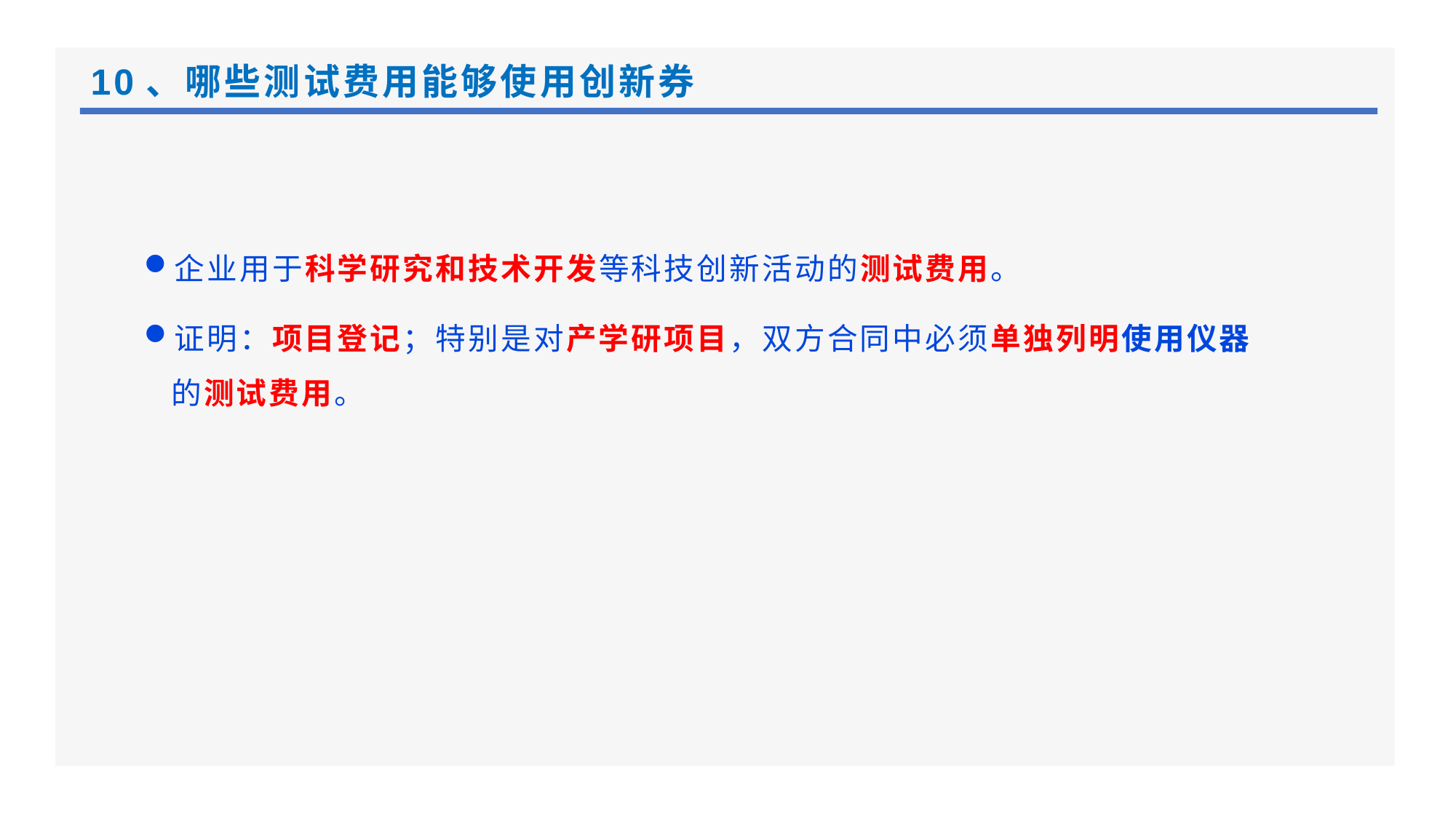

# 10、哪些测试费用能够使用创新券
企业用于科学研究和技术开发等科技创新活动的测试费用。
证明：项目登记；特别是对产学研项目，双方合同中必须单独列明使用仪器的测试费用。